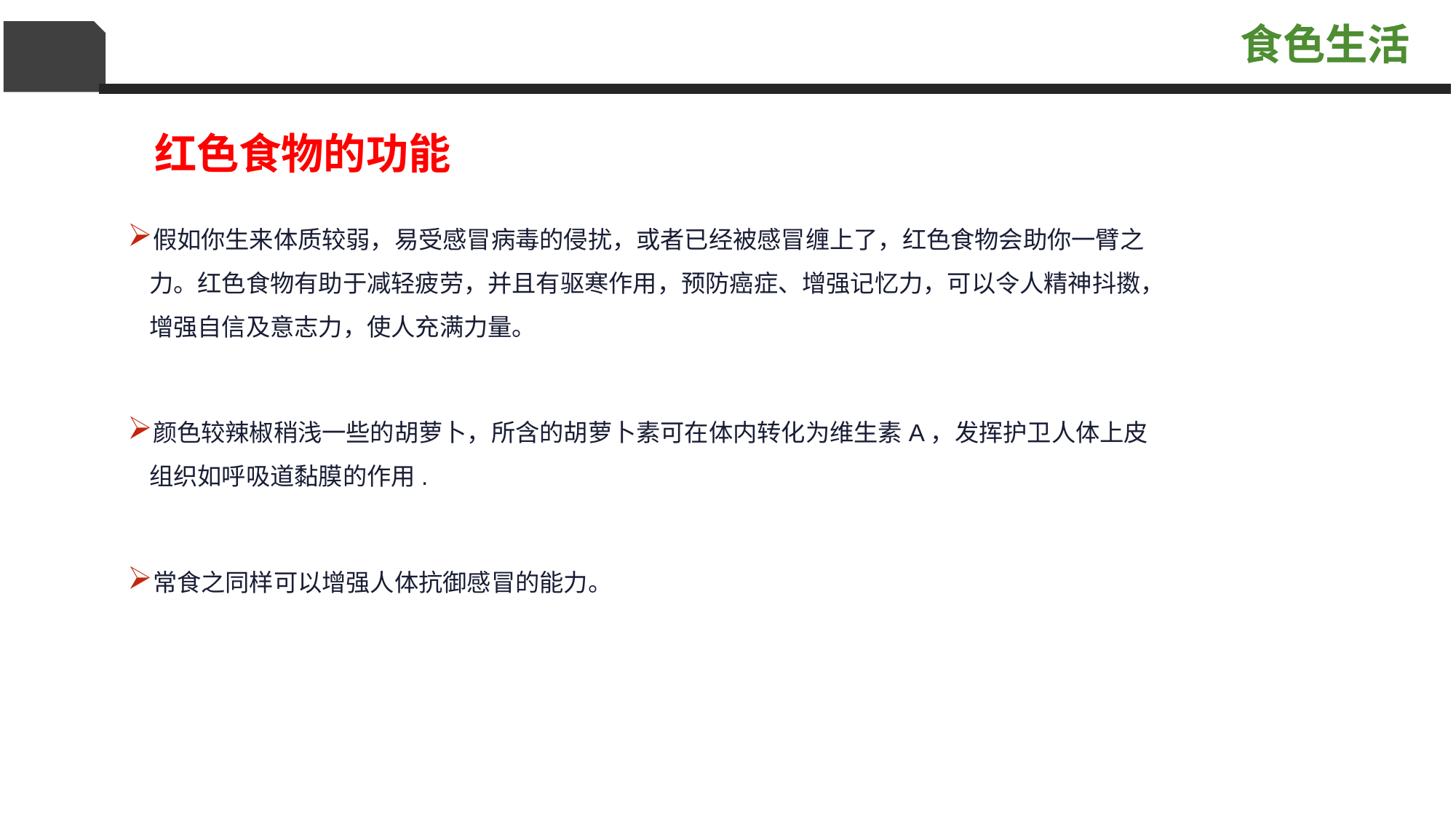

红色食物的功能
假如你生来体质较弱，易受感冒病毒的侵扰，或者已经被感冒缠上了，红色食物会助你一臂之力。红色食物有助于减轻疲劳，并且有驱寒作用，预防癌症、增强记忆力，可以令人精神抖擞，增强自信及意志力，使人充满力量。

颜色较辣椒稍浅一些的胡萝卜，所含的胡萝卜素可在体内转化为维生素A，发挥护卫人体上皮组织如呼吸道黏膜的作用.

常食之同样可以增强人体抗御感冒的能力。